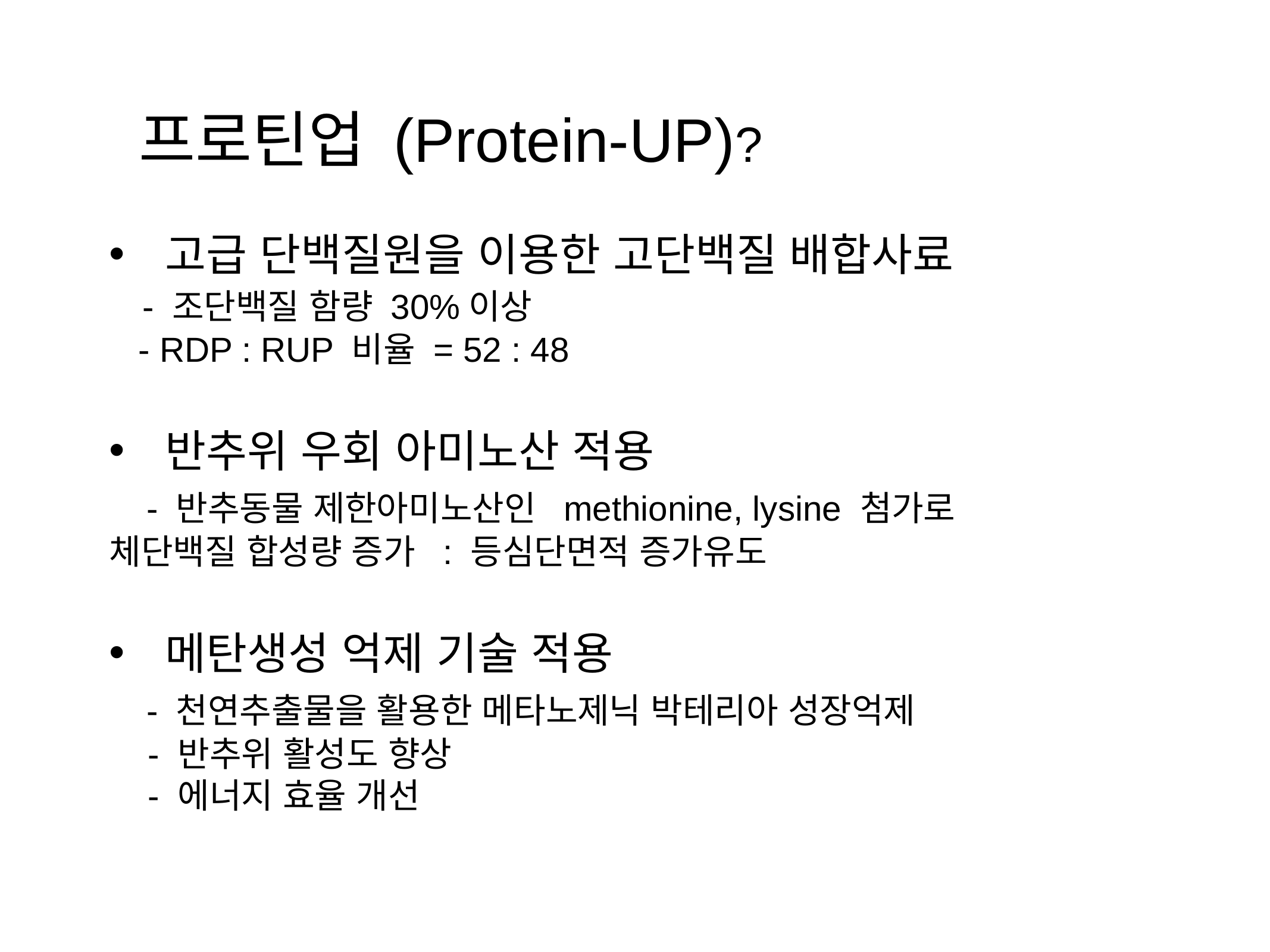

# 프로틴업 (Protein-UP)?
고급 단백질원을 이용한 고단백질 배합사료
   - 조단백질 함량 30%이상
   - RDP : RUP 비율 = 52 : 48

반추위 우회 아미노산 적용
   - 반추동물 제한아미노산인  methionine, lysine 첨가로 	  체단백질 합성량 증가  : 등심단면적 증가유도

메탄생성 억제 기술 적용
   - 천연추출물을 활용한 메타노제닉 박테리아 성장억제
    - 반추위 활성도 향상
    - 에너지 효율 개선